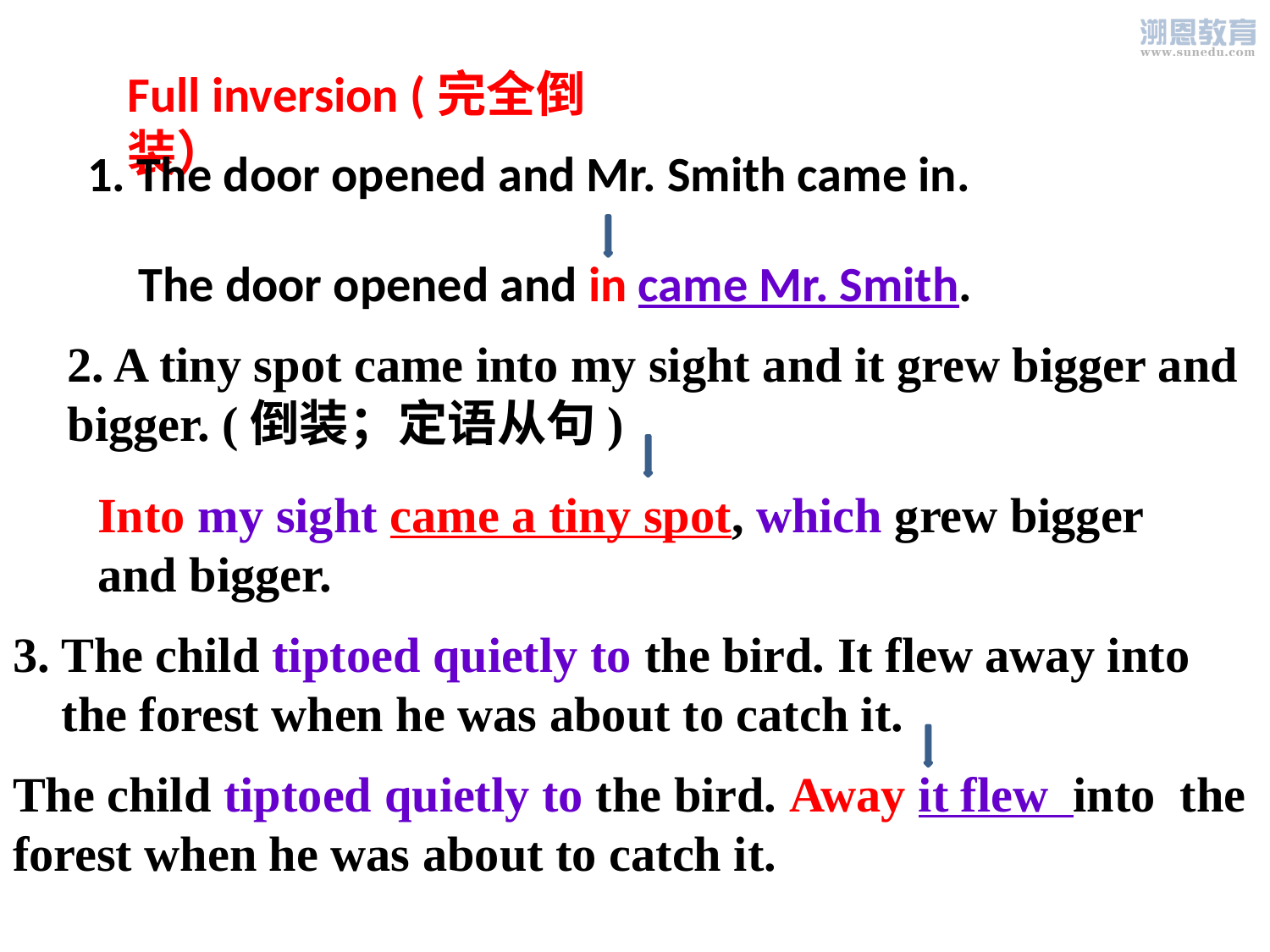

Full inversion (完全倒装）
1. The door opened and Mr. Smith came in.

 The door opened and in came Mr. Smith.
2. A tiny spot came into my sight and it grew bigger and bigger. (倒装；定语从句)

Into my sight came a tiny spot, which grew bigger
and bigger.
3. The child tiptoed quietly to the bird. It flew away into
    the forest when he was about to catch it.

The child tiptoed quietly to the bird. Away it flew  into  the forest when he was about to catch it.